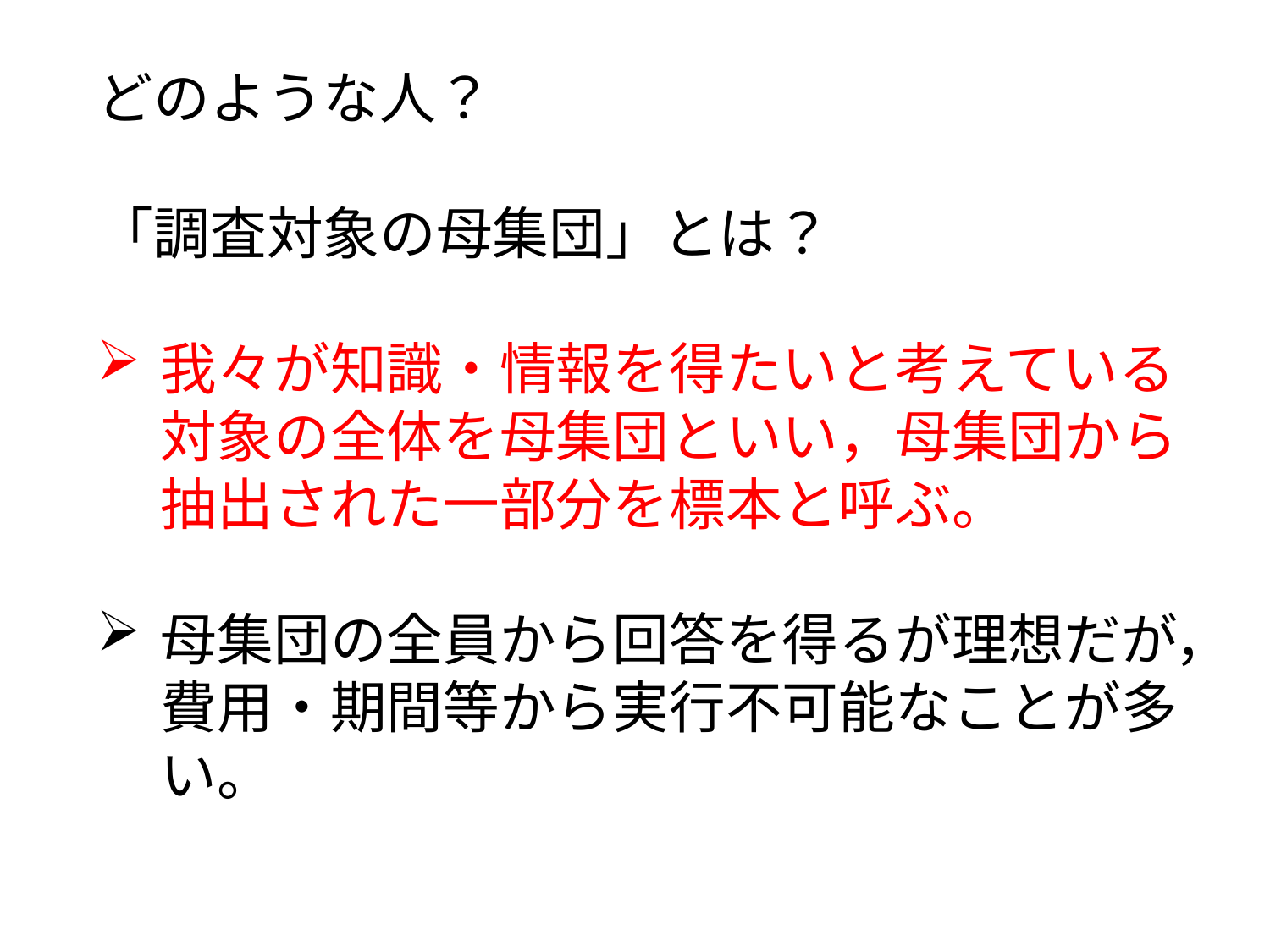

どのような人？

「調査対象の母集団」とは？

我々が知識・情報を得たいと考えている対象の全体を母集団といい，母集団から抽出された一部分を標本と呼ぶ。

母集団の全員から回答を得るが理想だが，費用・期間等から実行不可能なことが多い。